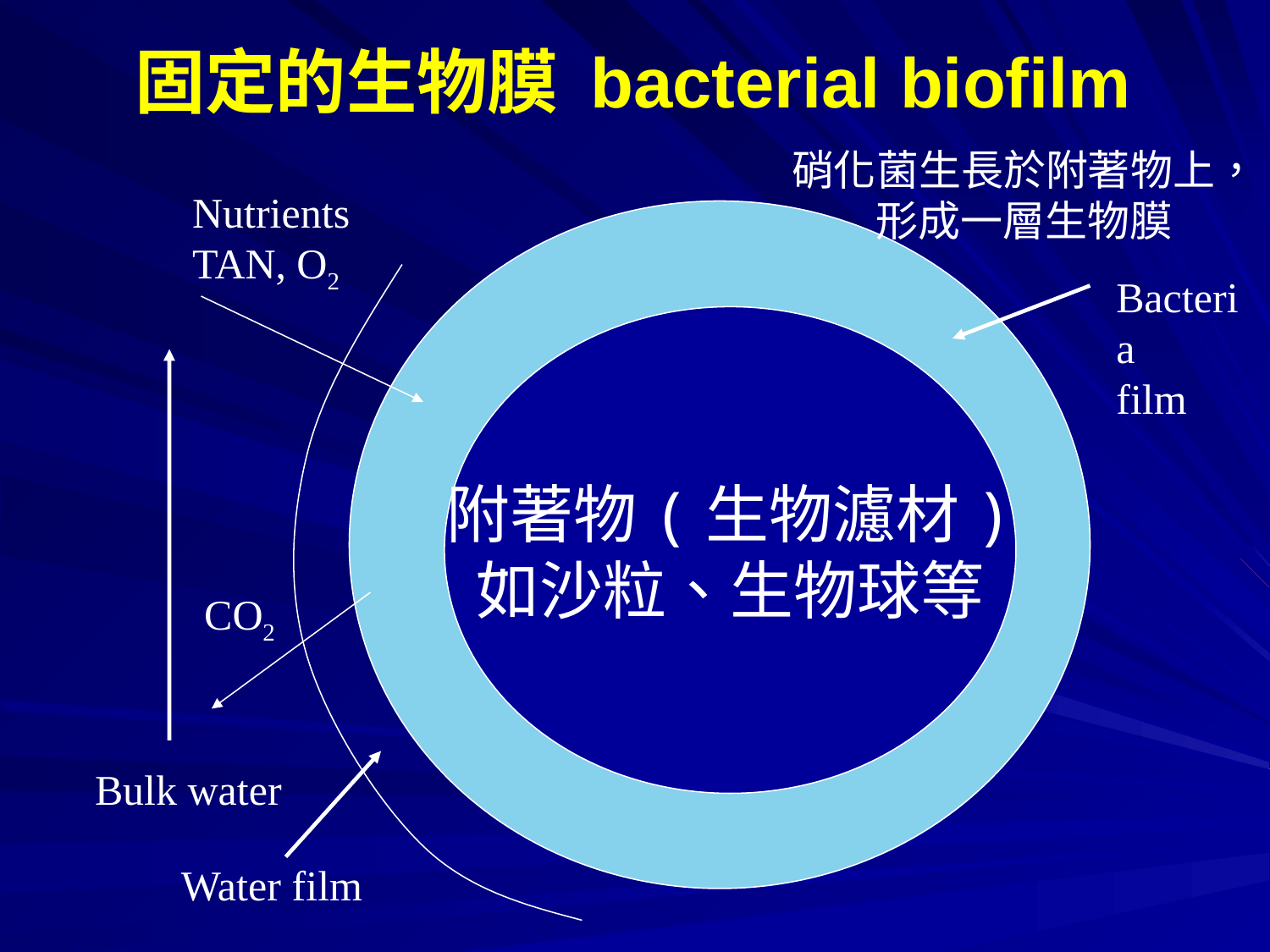

固定的生物膜 bacterial biofilm
硝化菌生長於附著物上，
形成一層生物膜
Nutrients
TAN, O2

Bacteria
film

附著物(生物濾材)
如沙粒、生物球等

CO2

Bulk water
Water film